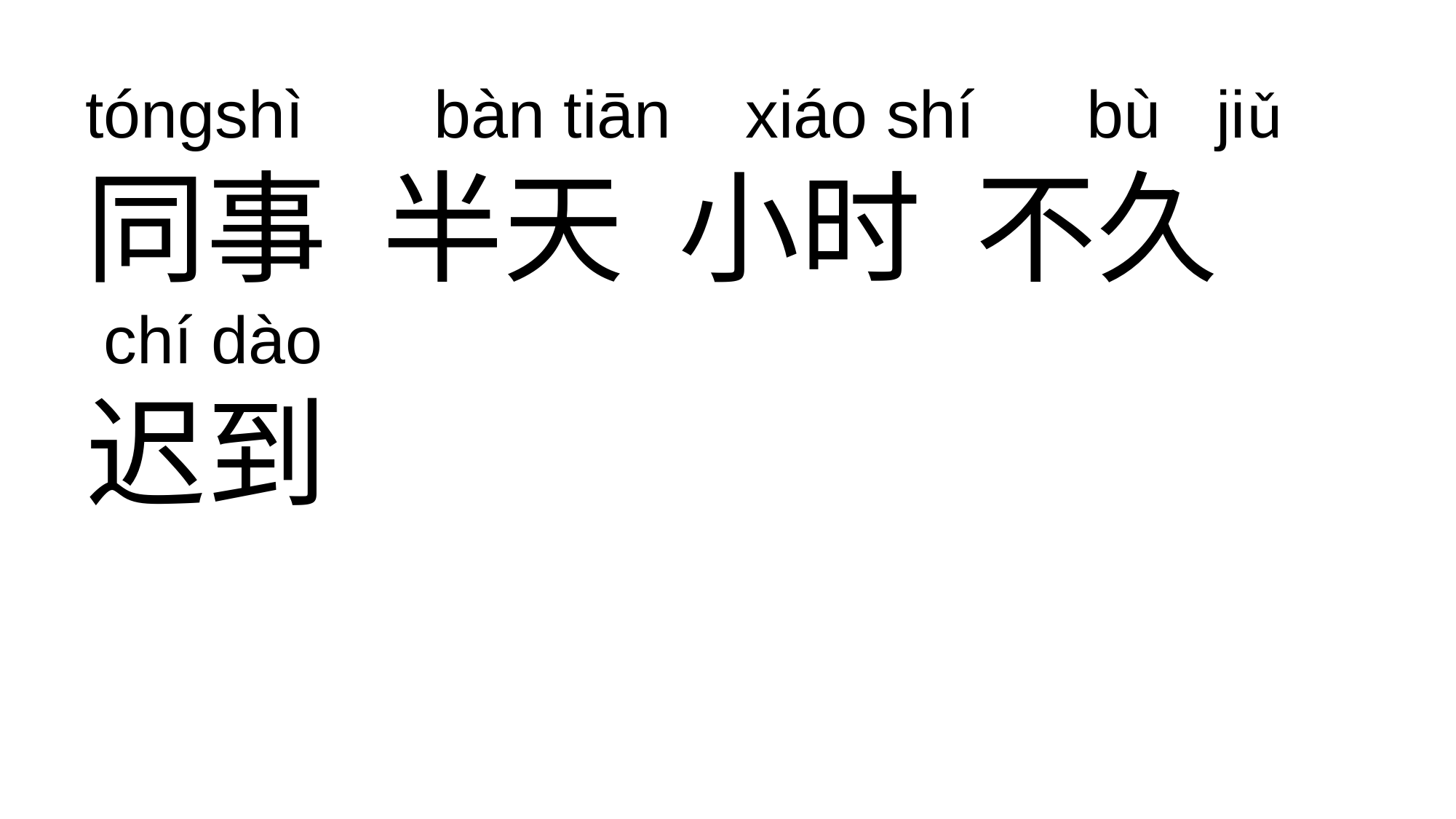

tóngshì       bàn tiān    xiáo shí      bù   jiǔ
同事  半天  小时  不久
 chí dào
迟到